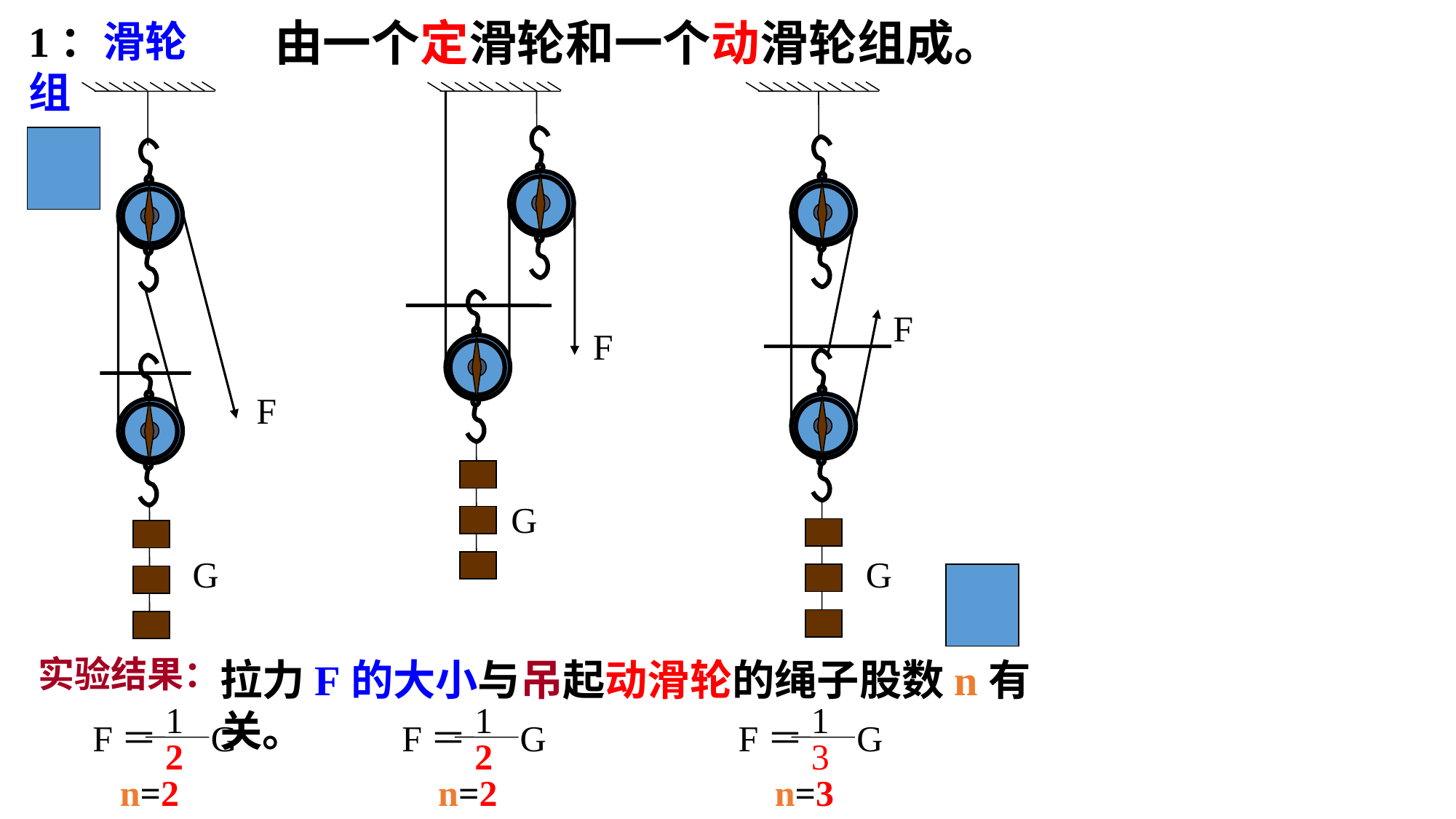

由一个定滑轮和一个动滑轮组成。
1：滑轮组

G

G

G

F

F

F

实验结果：
拉力F的大小与吊起动滑轮的绳子股数n有关。
1
2

F＝
G
1
2

F＝
G
1
3

F＝
G
n=2
n=2
n=3